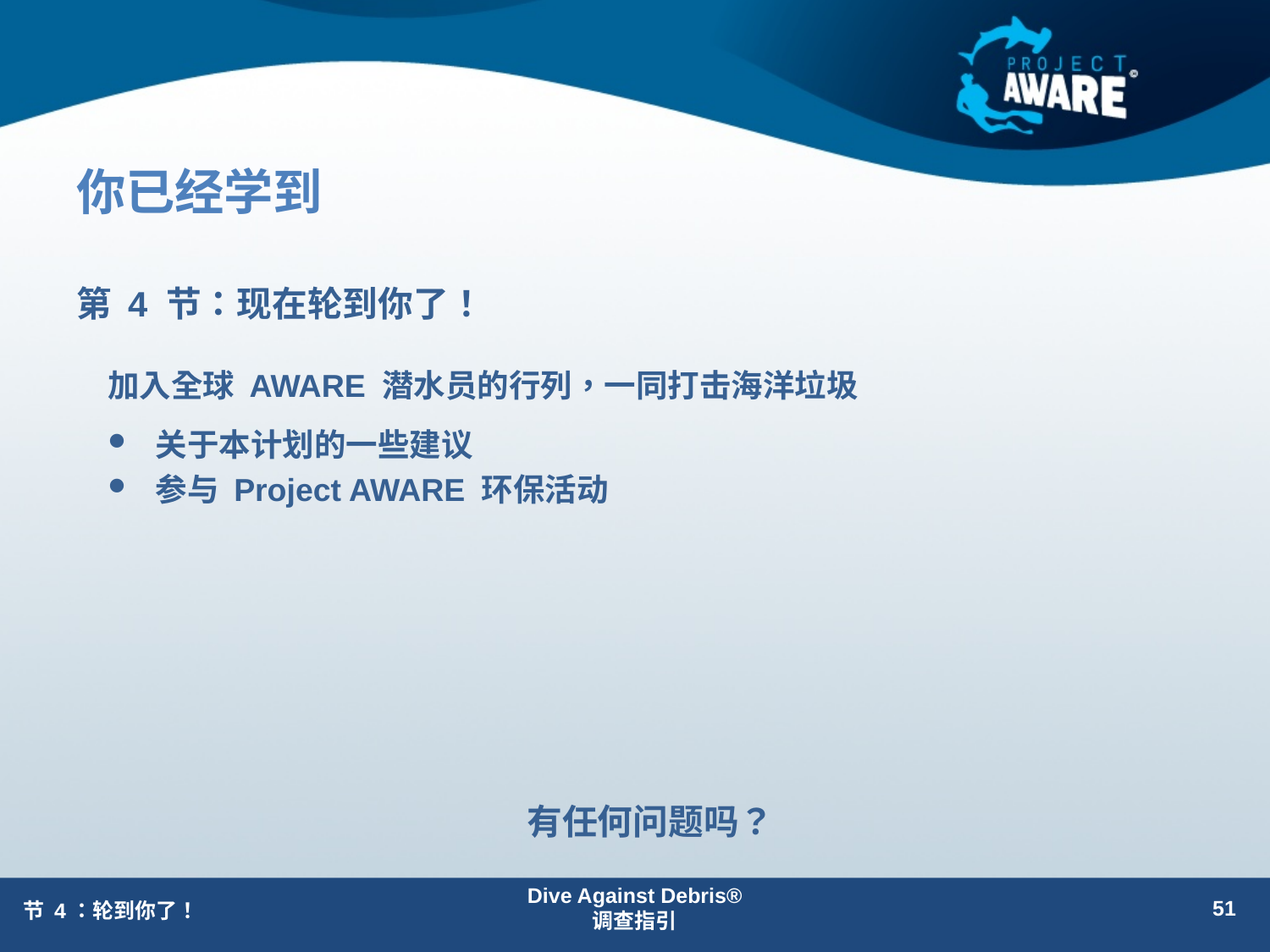

# 你已经学到
第 4 节：现在轮到你了！
加入全球 AWARE 潜水员的行列，一同打击海洋垃圾
关于本计划的一些建议
参与 Project AWARE 环保活动

有任何问题吗？

Dive Against Debris®
调查指引
51
节 4：轮到你了！